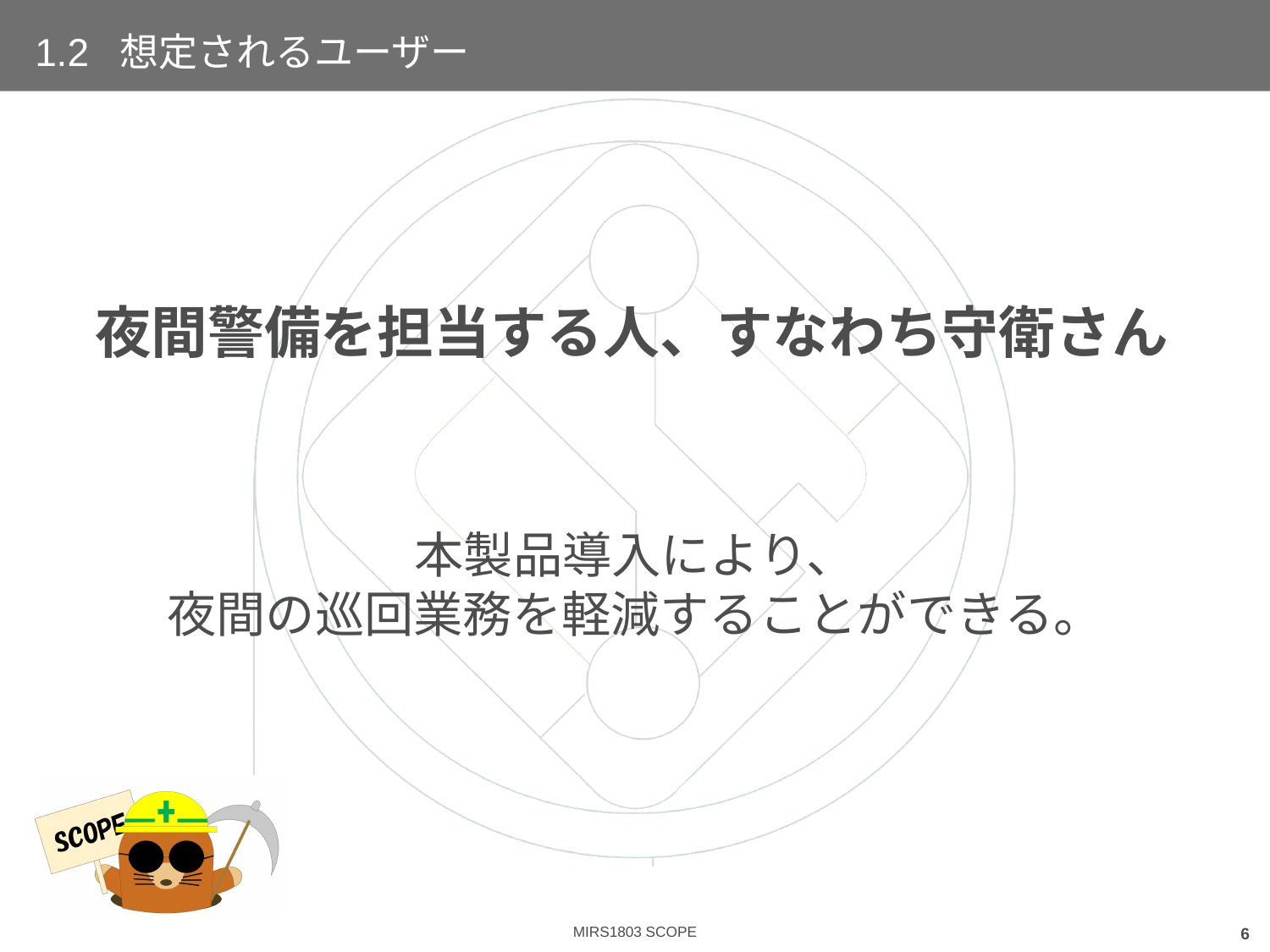

# 1.2  想定されるユーザー
夜間警備を担当する人、すなわち守衛さん
本製品導入により、
夜間の巡回業務を軽減することができる。
6